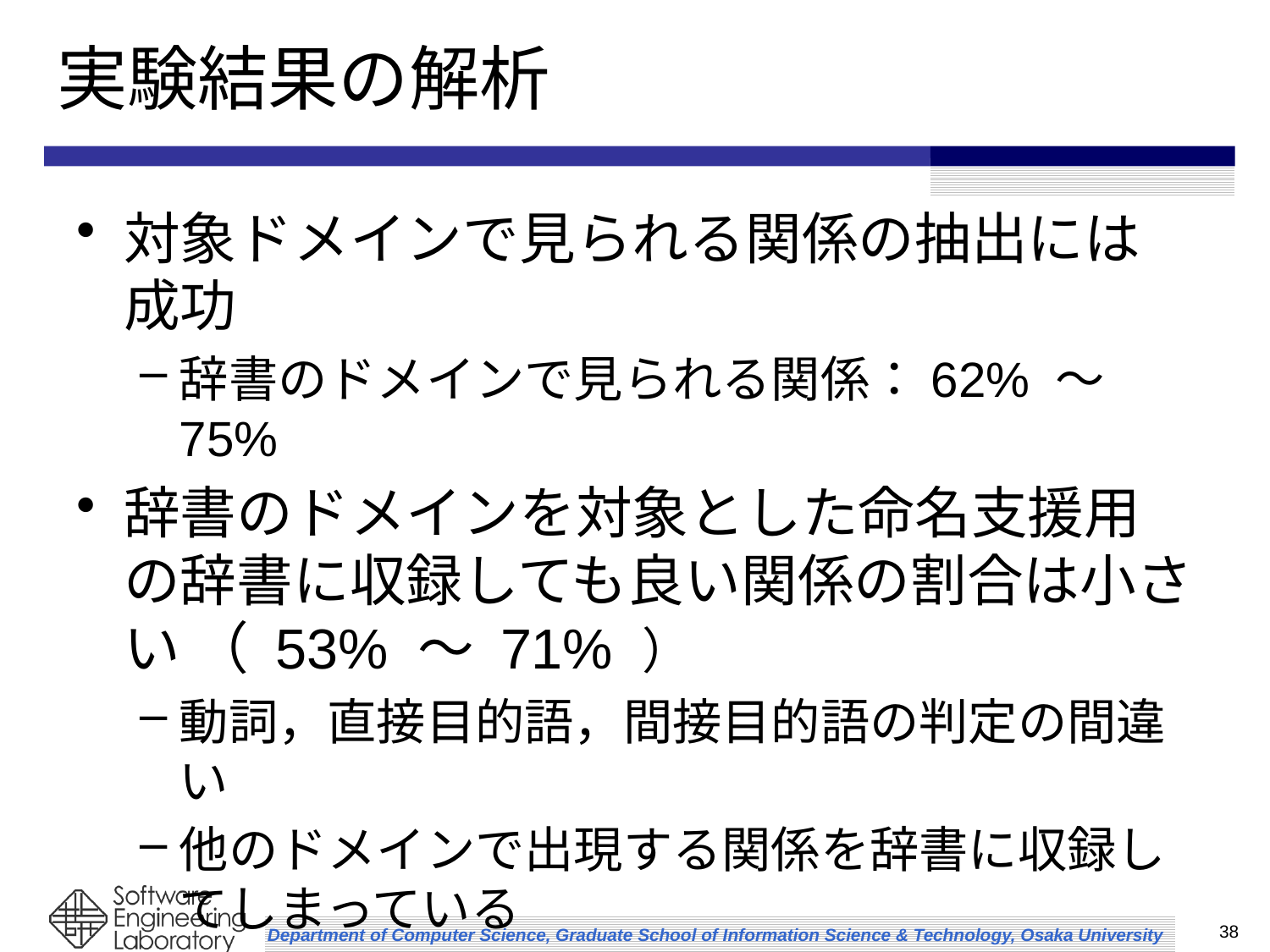

# 実験結果の解析
対象ドメインで見られる関係の抽出には成功
辞書のドメインで見られる関係：62% ～ 75%
辞書のドメインを対象とした命名支援用の辞書に収録しても良い関係の割合は小さい （ 53% ～ 71% ）
動詞，直接目的語，間接目的語の判定の間違い
他のドメインで出現する関係を辞書に収録してしまっている
Javaで見られる関係： 38% ～ 76%
38